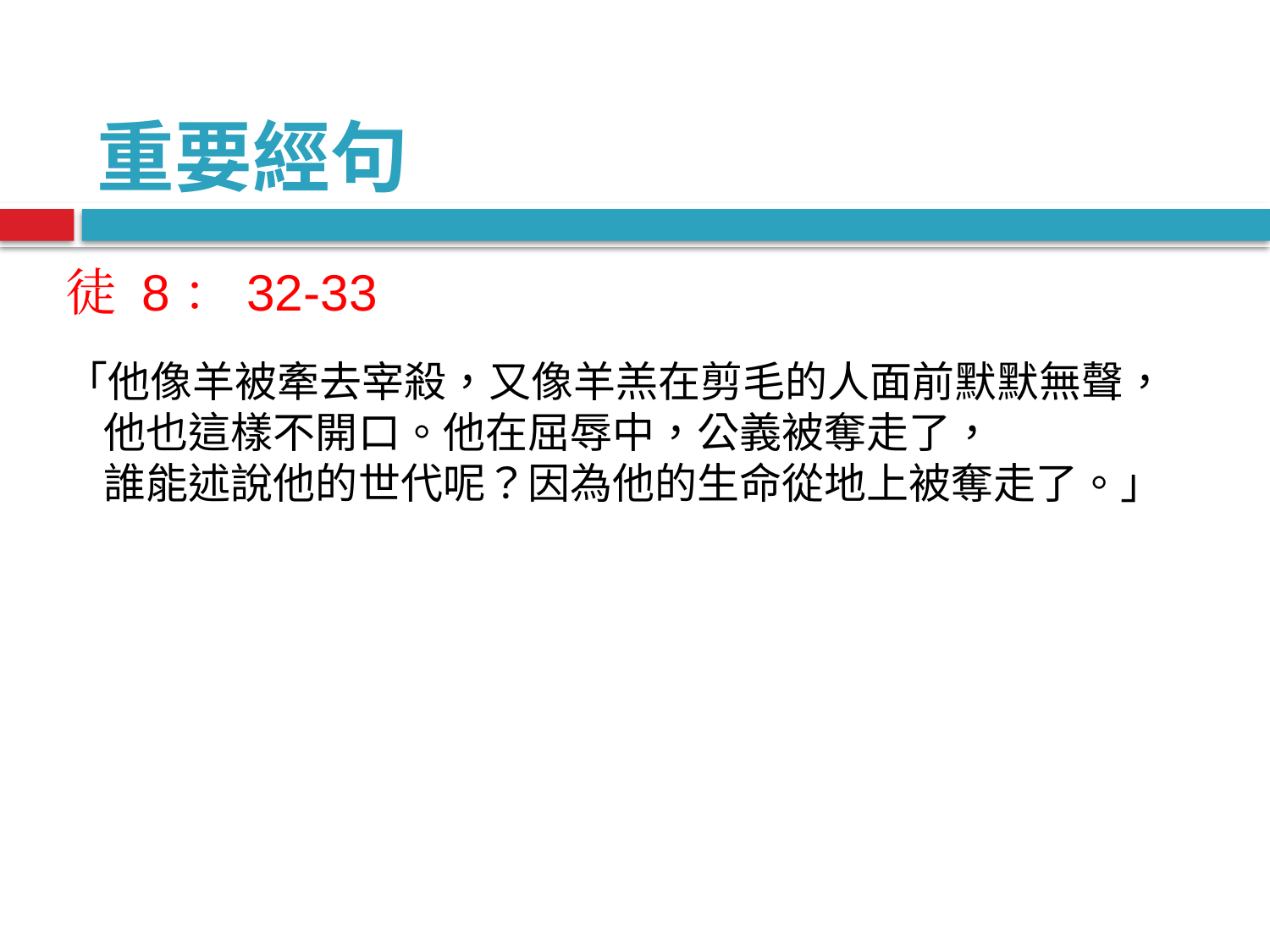

重要經句
徒 8：32-33
「他像羊被牽去宰殺，又像羊羔在剪毛的人面前默默無聲，
   他也這樣不開口。他在屈辱中，公義被奪走了，
   誰能述說他的世代呢？因為他的生命從地上被奪走了。」